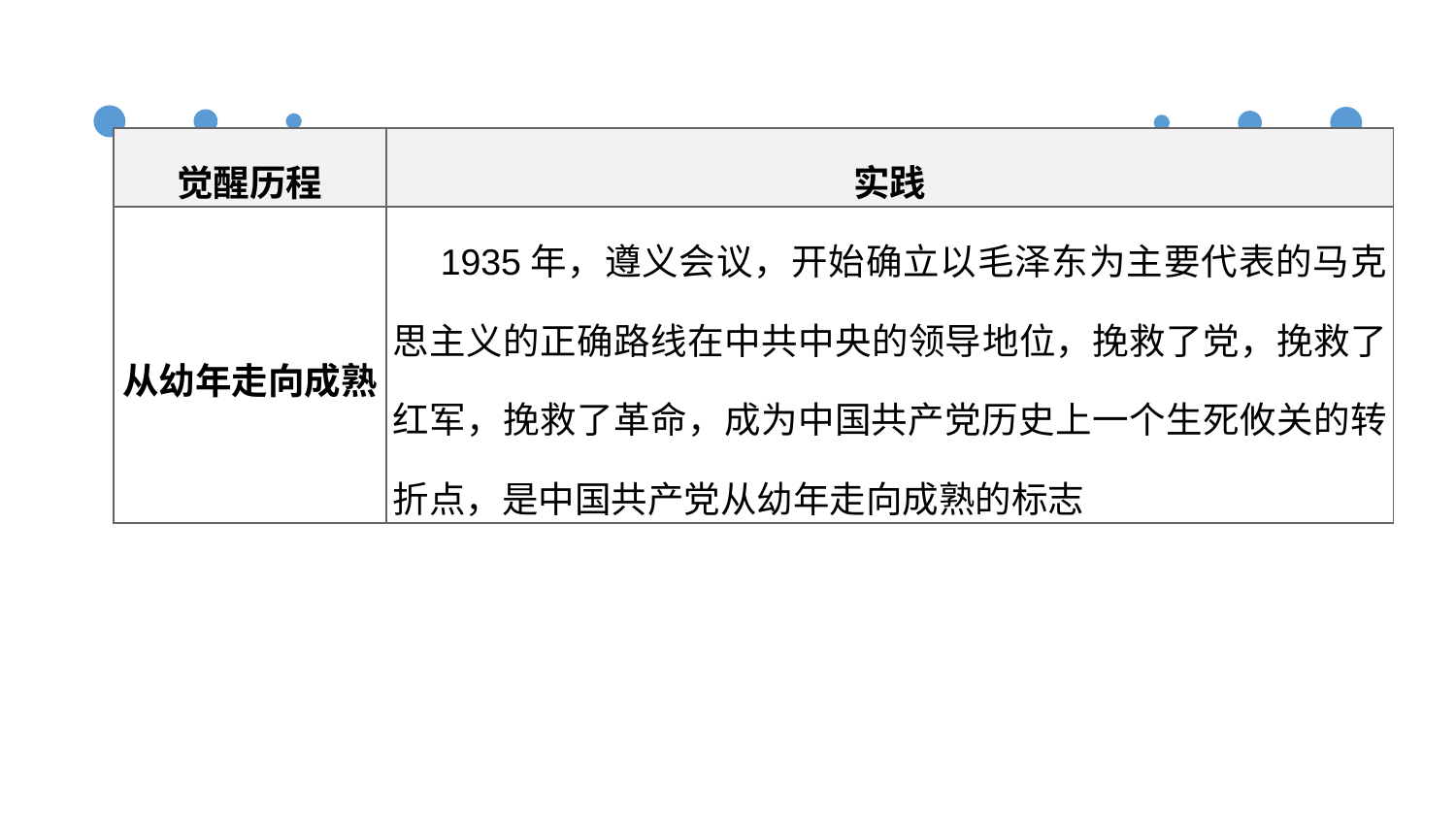

| 觉醒历程 | 实践 |
| --- | --- |
| 从幼年走向成熟 | 1935年，遵义会议，开始确立以毛泽东为主要代表的马克思主义的正确路线在中共中央的领导地位，挽救了党，挽救了红军，挽救了革命，成为中国共产党历史上一个生死攸关的转折点，是中国共产党从幼年走向成熟的标志 |
专题线索梳理